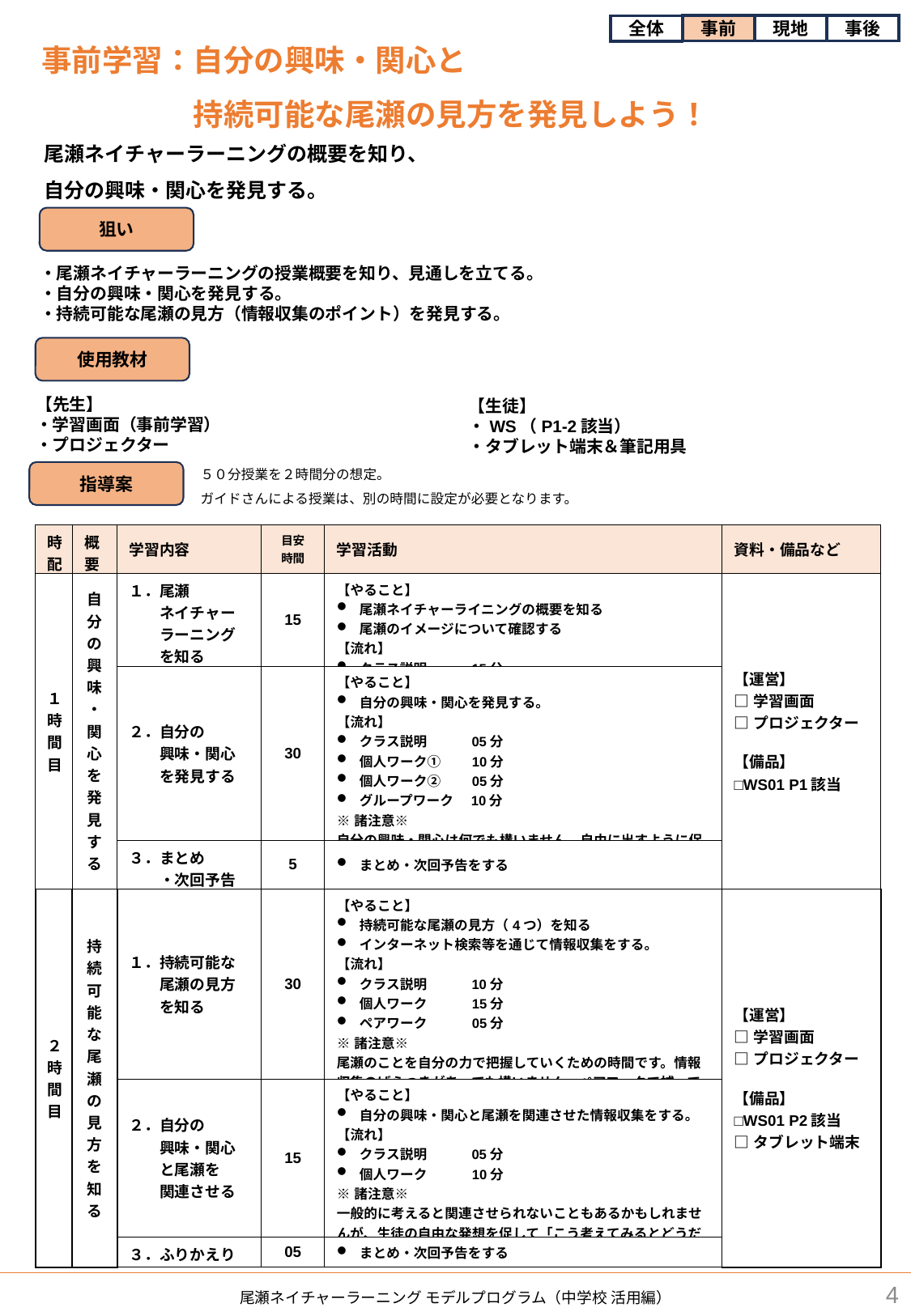

事前
現地
事後
全体
事前学習：自分の興味・関心と
　　　　　持続可能な尾瀬の見方を発見しよう！
尾瀬ネイチャーラーニングの概要を知り、
自分の興味・関心を発見する。
狙い
・尾瀬ネイチャーラーニングの授業概要を知り、見通しを立てる。
・自分の興味・関心を発見する。
・持続可能な尾瀬の見方（情報収集のポイント）を発見する。
使用教材
【先生】
・学習画面（事前学習）
・プロジェクター
【生徒】
・WS（P1-2該当）
・タブレット端末＆筆記用具
５０分授業を２時間分の想定。
ガイドさんによる授業は、別の時間に設定が必要となります。
指導案
| 時配 | 概要 | 学習内容 | 目安 時間 | 学習活動 | 資料・備品など |
| --- | --- | --- | --- | --- | --- |
| １時間目 | 自分の興味・関心を発見する | １．尾瀬 　　ネイチャー 　　ラーニング 　　を知る | 15 | 【やること】 尾瀬ネイチャーライニングの概要を知る 尾瀬のイメージについて確認する 【流れ】 クラス説明　　　15分 | 【運営】 □学習画面 □プロジェクター 【備品】 □WS01 P1該当 |
|  |  | ２．自分の 　　興味・関心 　　を発見する | 30 | 【やること】 自分の興味・関心を発見する。 【流れ】 クラス説明　　　05分 個人ワーク①　　10分 個人ワーク②　　05分 グループワーク　10分 ※諸注意※ 自分の興味・関心は何でも構いません。自由に出すように促しましょう。 |  |
|  |  | ３．まとめ 　　・次回予告 | 5 | まとめ・次回予告をする |  |
| ２時間目 | 持続可能な尾瀬の見方を知る | １．持続可能な 　　尾瀬の見方 　　を知る | 30 | 【やること】 持続可能な尾瀬の見方（4つ）を知る インターネット検索等を通じて情報収集をする。 【流れ】 クラス説明　　　10分 個人ワーク　　　15分 ペアワーク　　　05分 ※諸注意※ 尾瀬のことを自分の力で把握していくための時間です。情報収集のばらつきがあっても構いません。ペアワークで補っていきましょう。 | 【運営】 □学習画面 □プロジェクター 【備品】 □WS01 P2該当 □タブレット端末 |
|  |  | ２．自分の 　　興味・関心 　　と尾瀬を 　　関連させる | 15 | 【やること】 自分の興味・関心と尾瀬を関連させた情報収集をする。 【流れ】 クラス説明　　　05分 個人ワーク　　　10分 ※諸注意※ 一般的に考えると関連させられないこともあるかもしれませんが、生徒の自由な発想を促して「こう考えてみるとどうだろう？」と促してみましょう。 |  |
|  |  | ３．ふりかえり | 05 | まとめ・次回予告をする |  |
4
尾瀬ネイチャーラーニング モデルプログラム（中学校 活用編）